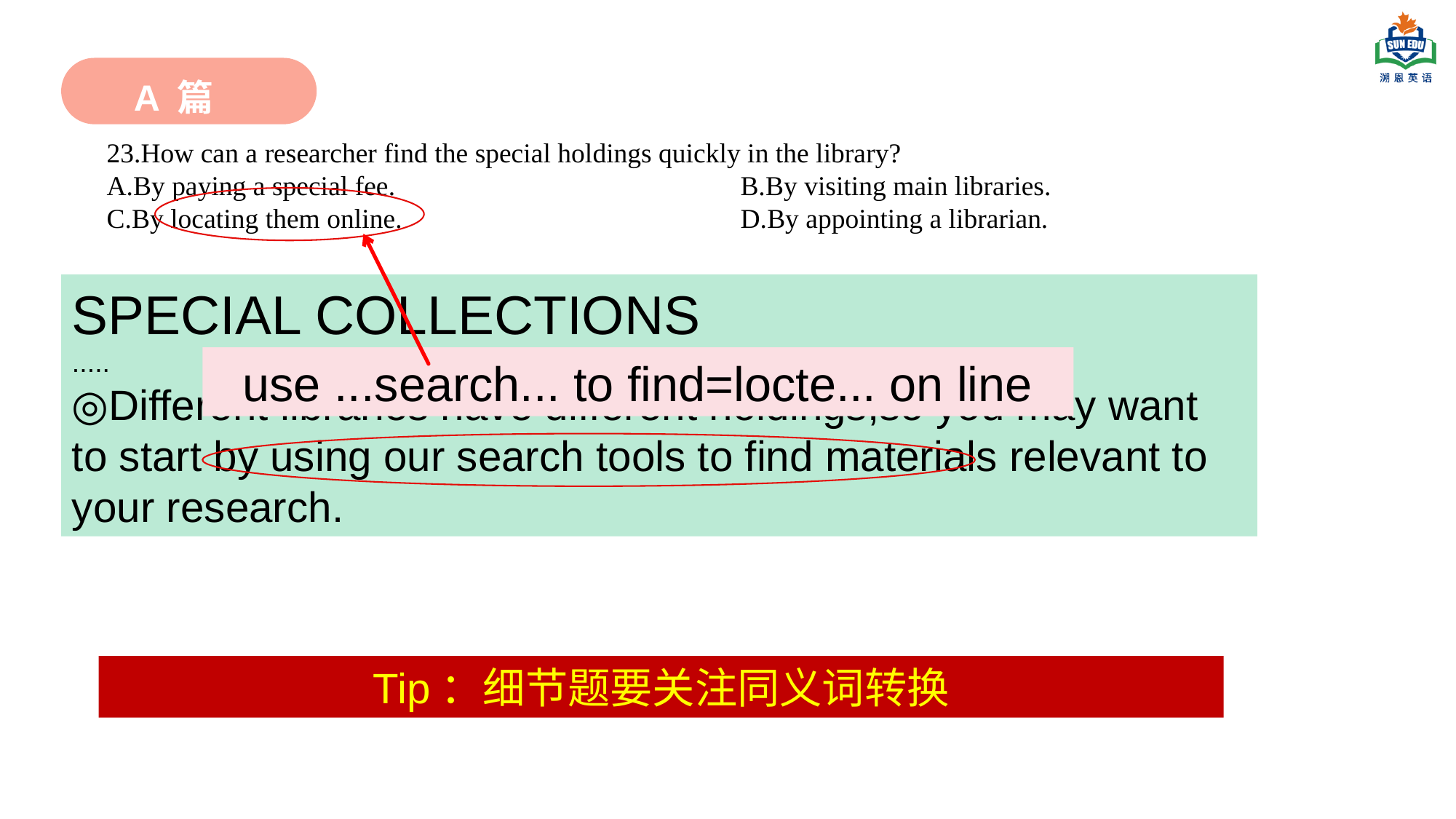

A 篇
23.How can a researcher find the special holdings quickly in the library?
A.By paying a special fee.                                                  B.By visiting main libraries.
C.By locating them online.                                                 D.By appointing a librarian.

SPECIAL COLLECTIONS
.....
◎Different libraries have different holdings,so you may want to start by using our search tools to find materials relevant to your research.
use ...search... to find=locte... on line

Tip：细节题要关注同义词转换